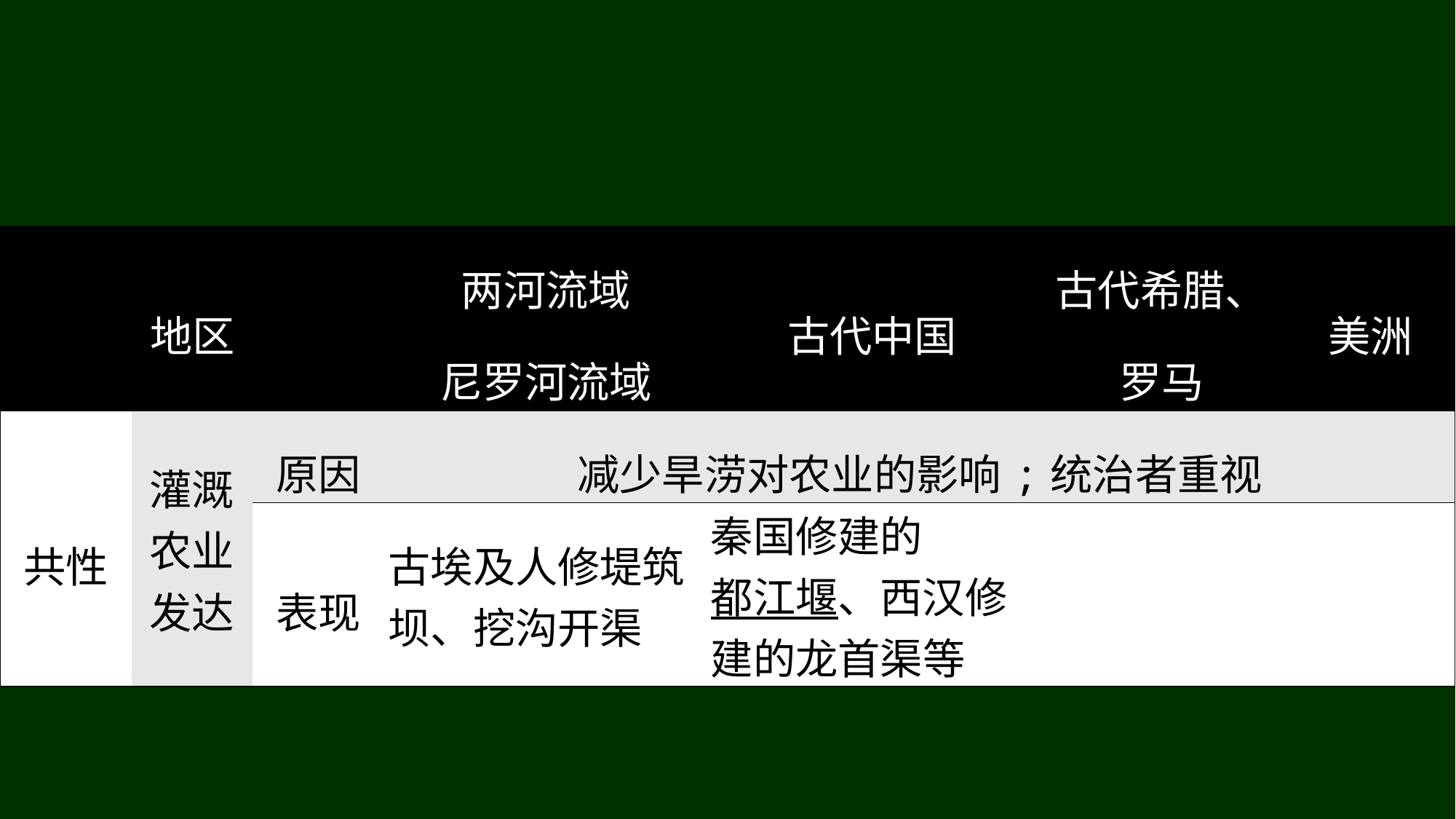

| 地区 |  |  | 两河流域 尼罗河流域 | 古代中国 | 古代希腊、罗马 | 美洲 |
| --- | --- | --- | --- | --- | --- | --- |
| 共性 | 灌溉 农业 发达 | 原因 | 减少旱涝对农业的影响;统治者重视 |  |  |  |
|  |  | 表现 | 古埃及人修堤筑坝、挖沟开渠 | 秦国修建的 都江堰、西汉修建的龙首渠等 |  |  |